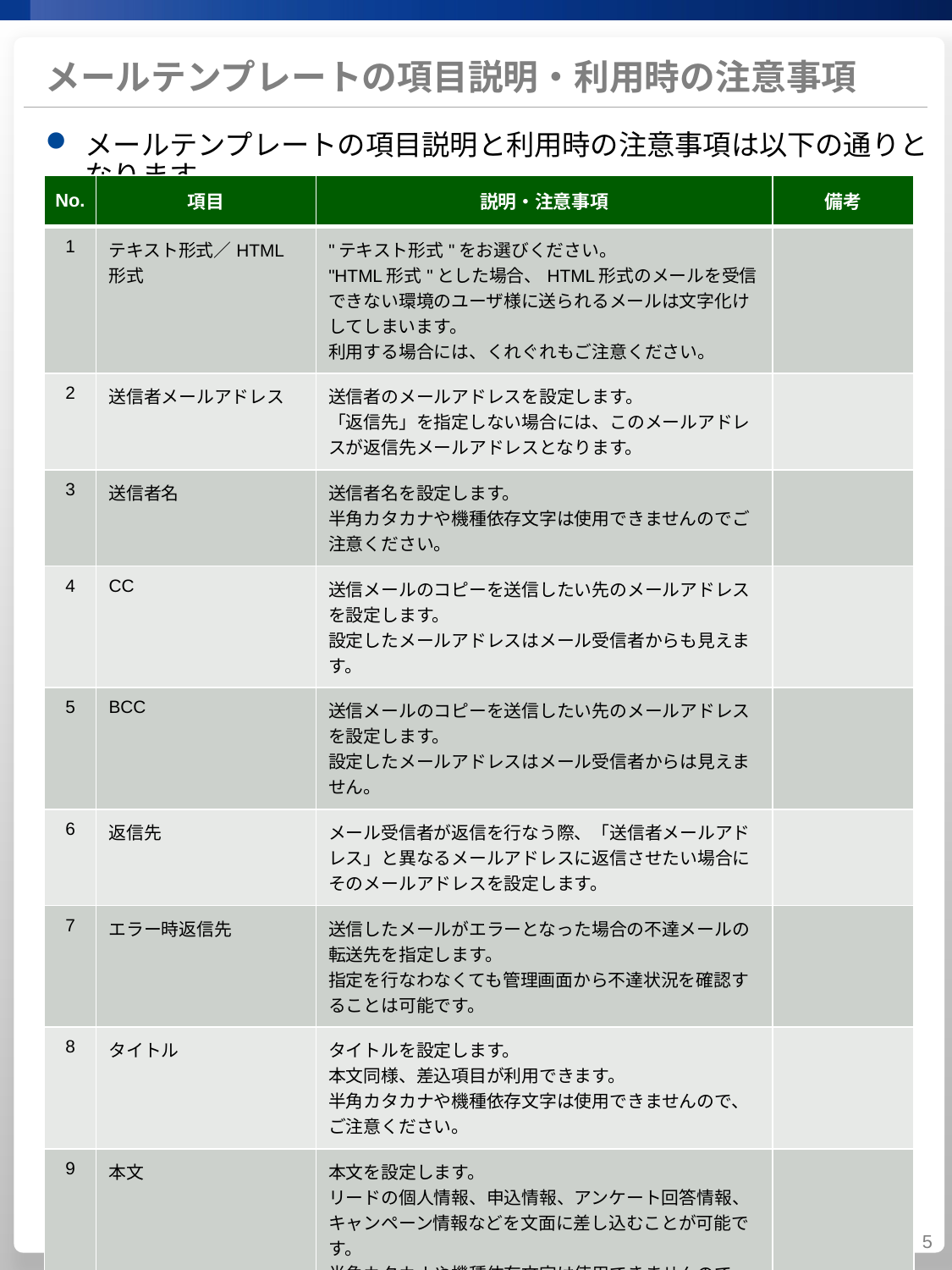

# メールテンプレートの項目説明・利用時の注意事項
メールテンプレートの項目説明と利用時の注意事項は以下の通りとなります。
| No. | 項目 | 説明・注意事項 | 備考 |
| --- | --- | --- | --- |
| 1 | テキスト形式／HTML形式 | "テキスト形式"をお選びください。 "HTML形式"とした場合、HTML形式のメールを受信できない環境のユーザ様に送られるメールは文字化けしてしまいます。 利用する場合には、くれぐれもご注意ください。 |  |
| 2 | 送信者メールアドレス | 送信者のメールアドレスを設定します。 「返信先」を指定しない場合には、このメールアドレスが返信先メールアドレスとなります。 |  |
| 3 | 送信者名 | 送信者名を設定します。 半角カタカナや機種依存文字は使用できませんのでご注意ください。 |  |
| 4 | CC | 送信メールのコピーを送信したい先のメールアドレスを設定します。 設定したメールアドレスはメール受信者からも見えます。 |  |
| 5 | BCC | 送信メールのコピーを送信したい先のメールアドレスを設定します。 設定したメールアドレスはメール受信者からは見えません。 |  |
| 6 | 返信先 | メール受信者が返信を行なう際、「送信者メールアドレス」と異なるメールアドレスに返信させたい場合にそのメールアドレスを設定します。 |  |
| 7 | エラー時返信先 | 送信したメールがエラーとなった場合の不達メールの転送先を指定します。 指定を行なわなくても管理画面から不達状況を確認することは可能です。 |  |
| 8 | タイトル | タイトルを設定します。 本文同様、差込項目が利用できます。 半角カタカナや機種依存文字は使用できませんので、ご注意ください。 |  |
| 9 | 本文 | 本文を設定します。 リードの個人情報、申込情報、アンケート回答情報、キャンペーン情報などを文面に差し込むことが可能です。 半角カタカナや機種依存文字は使用できませんので、ご注意ください。 |  |
| 10 | 添付ファイル名 | 添付ファイルを登録します。 |  |
5